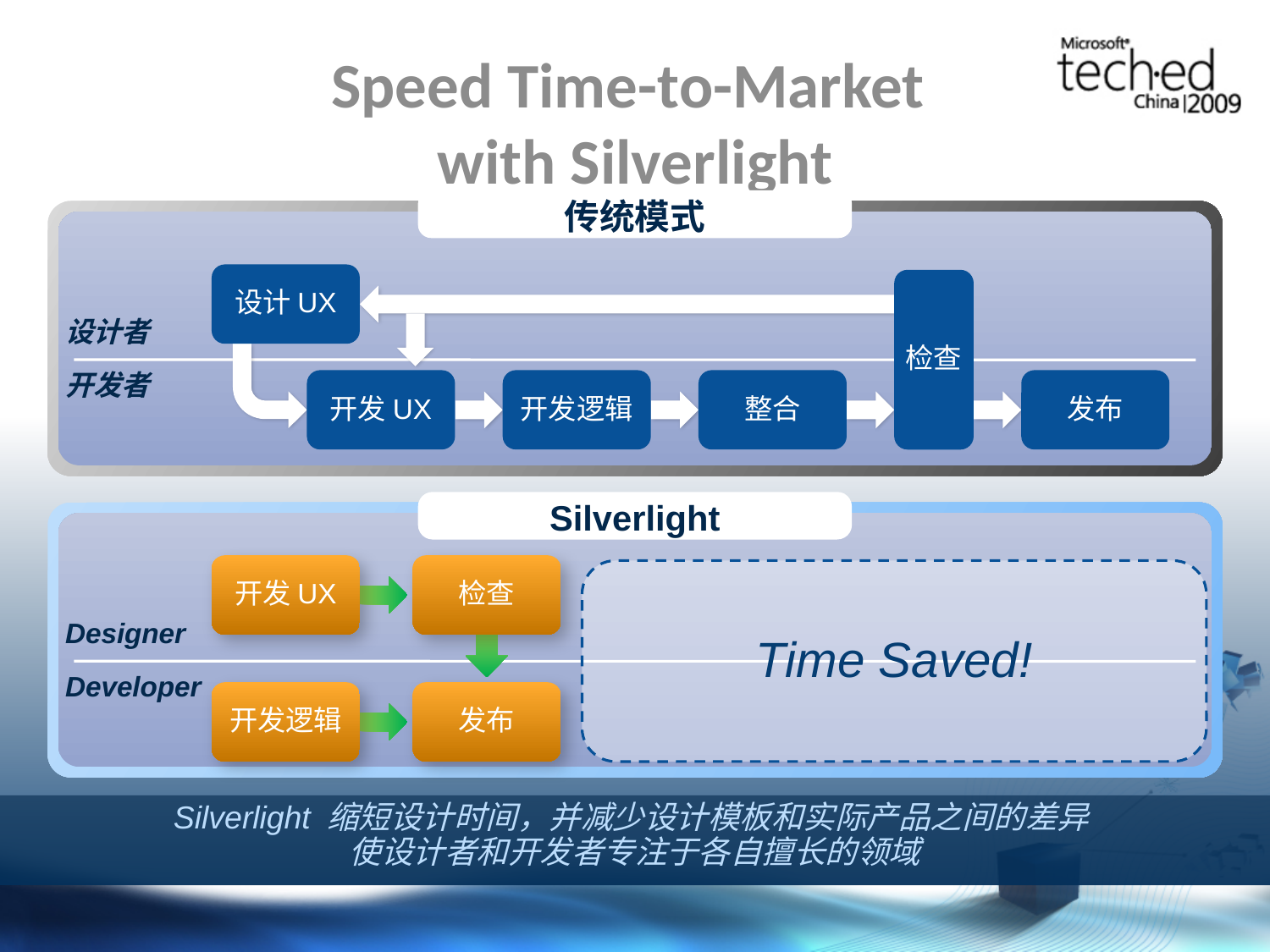

# Speed Time-to-Market with Silverlight
传统模式

设计UX

设计者
检查

开发者
开发UX
开发逻辑
整合
发布

Silverlight

开发UX
检查

Designer

Developer
开发逻辑
发布

Silverlight 缩短设计时间，并减少设计模板和实际产品之间的差异
使设计者和开发者专注于各自擅长的领域
Time Saved!